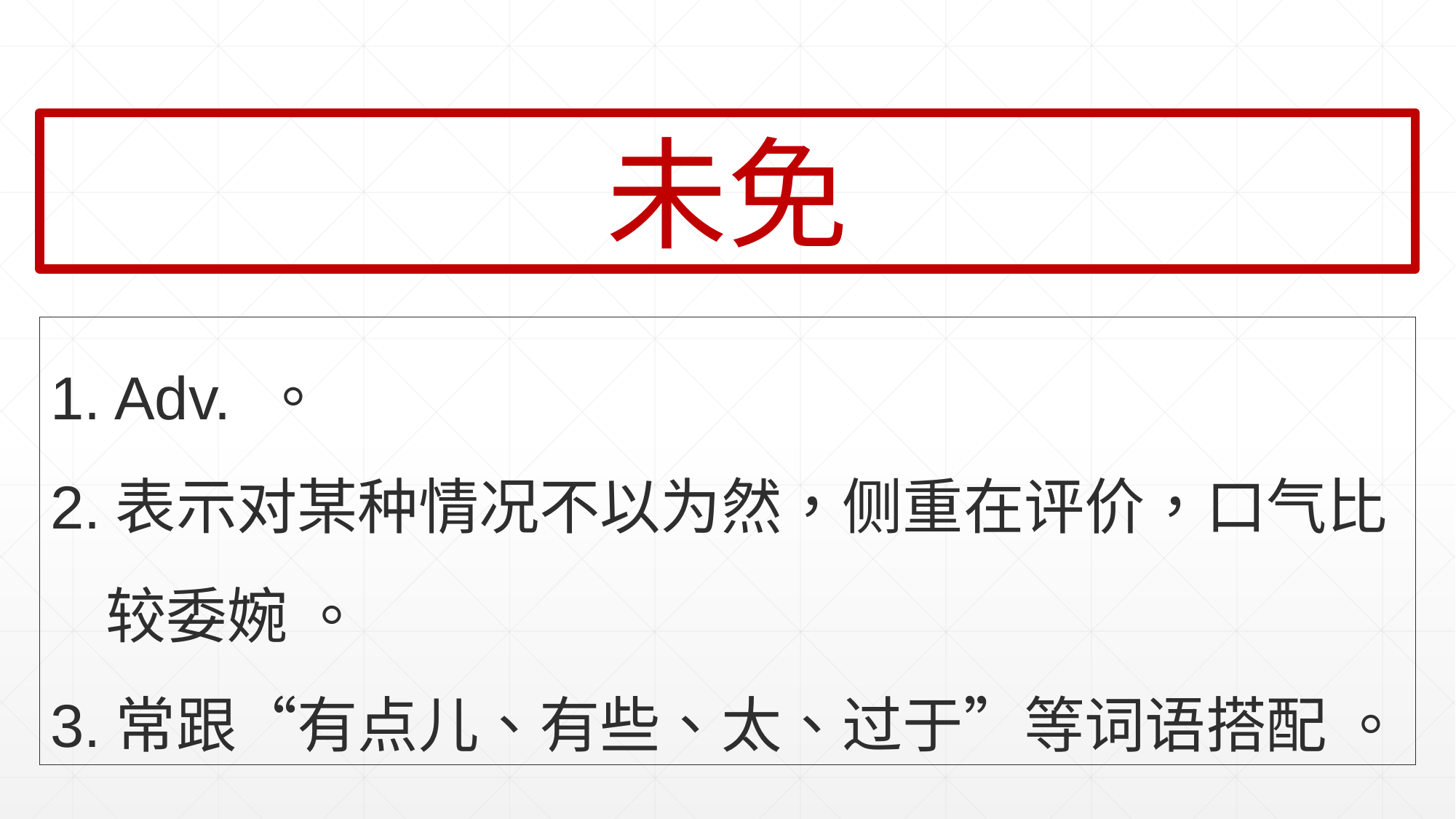

未免
1. Adv. 。
2.表示对某种情况不以为然，侧重在评价，口气比
   较委婉 。
3.常跟“有点儿、有些、太、过于”等词语搭配 。